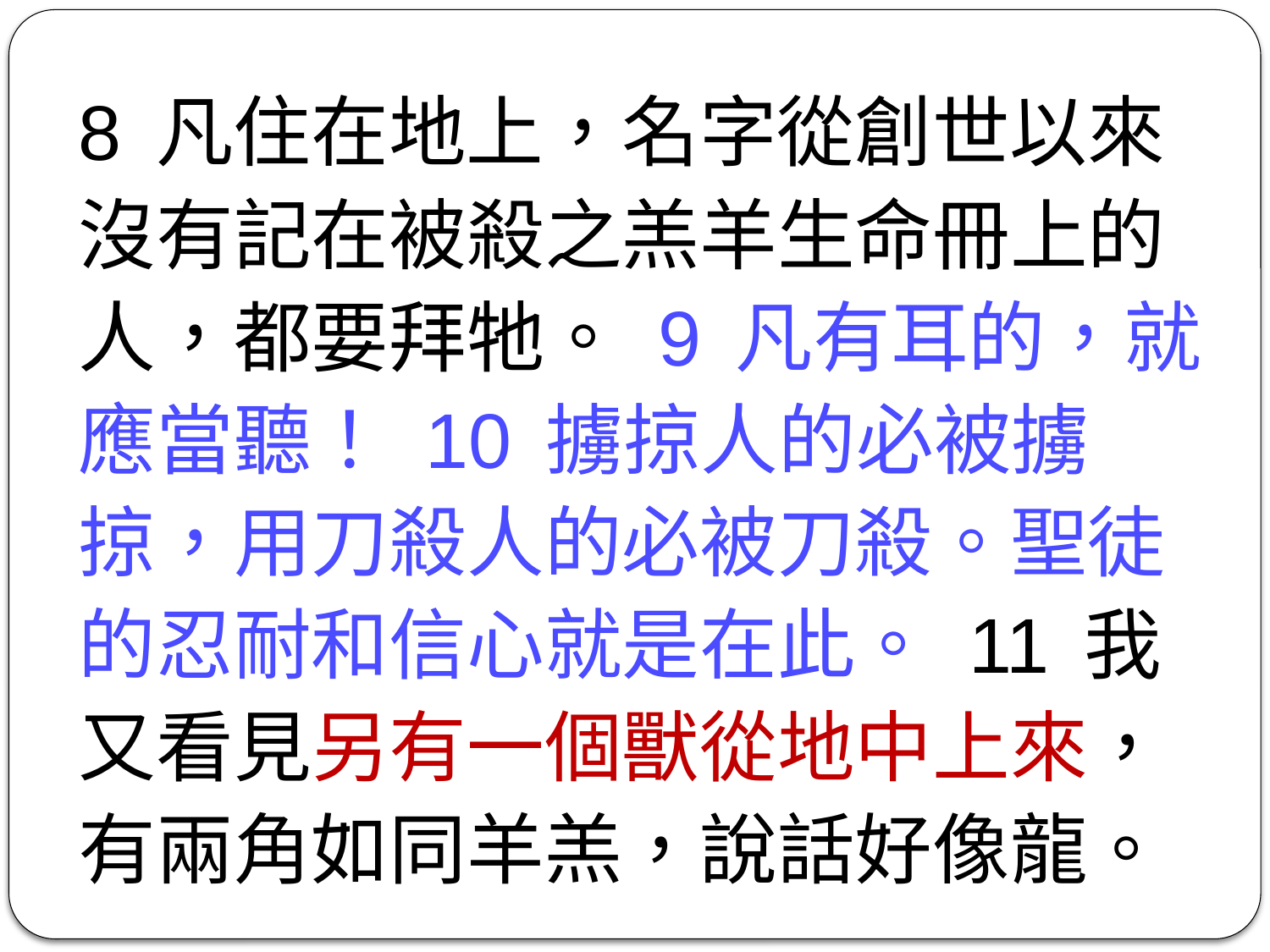

8 凡住在地上，名字從創世以來沒有記在被殺之羔羊生命冊上的人，都要拜牠。 9 凡有耳的，就應當聽！ 10 擄掠人的必被擄掠，用刀殺人的必被刀殺。聖徒的忍耐和信心就是在此。 11 我又看見另有一個獸從地中上來，有兩角如同羊羔，說話好像龍。